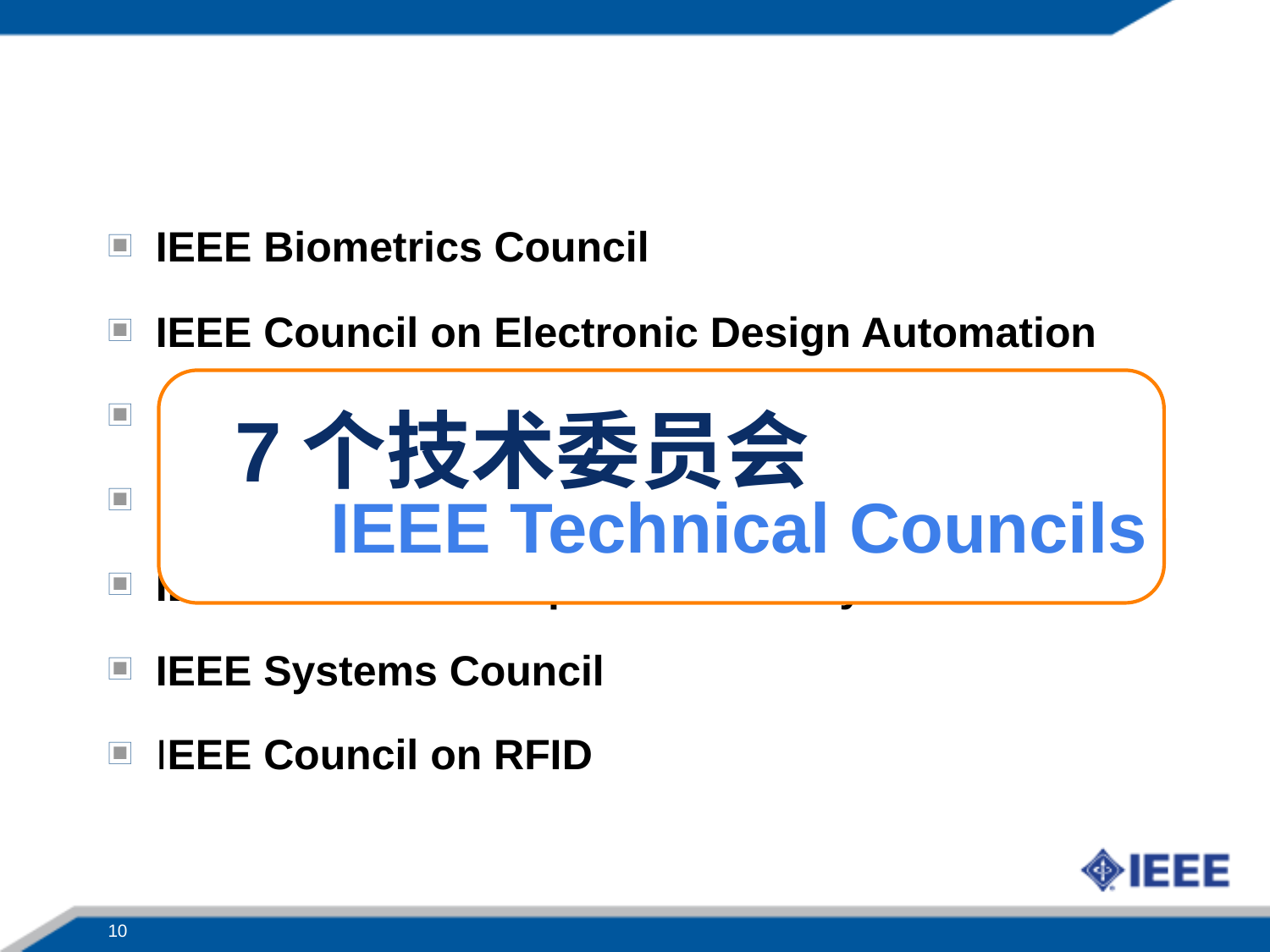

IEEE Biometrics Council
IEEE Council on Electronic Design Automation
IEEE Nanotechnology Council
IEEE Sensors Council
IEEE Council on Superconductivity
IEEE Systems Council
IEEE Council on RFID

7个技术委员会
# IEEE Technical Councils
10